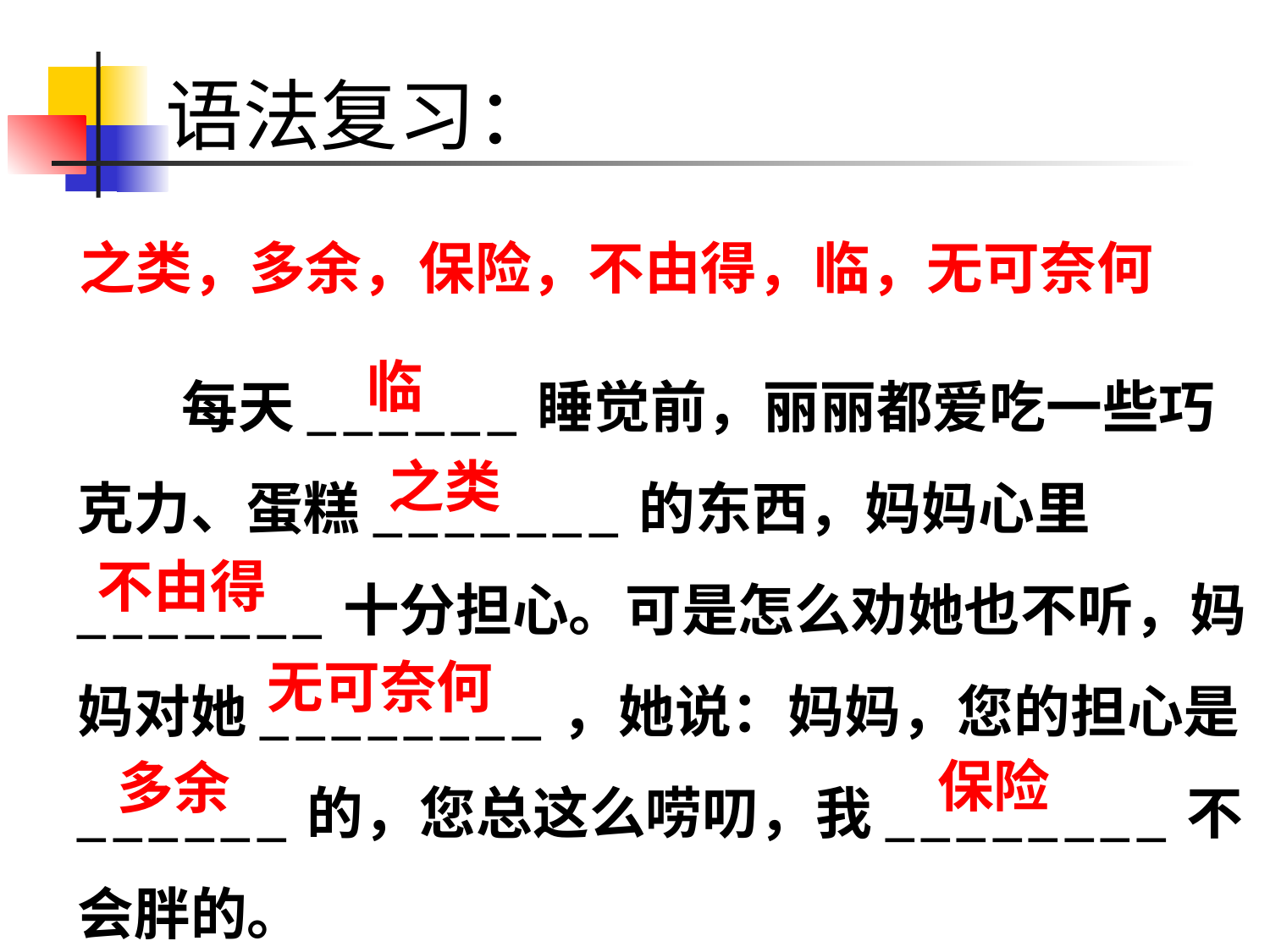

# 语法复习：
之类，多余，保险，不由得，临，无可奈何
       每天______睡觉前，丽丽都爱吃一些巧克力、蛋糕_______的东西，妈妈心里_______十分担心。可是怎么劝她也不听，妈妈对她________，她说：妈妈，您的担心是______的，您总这么唠叨，我________不会胖的。
临
之类
不由得
无可奈何
保险
多余